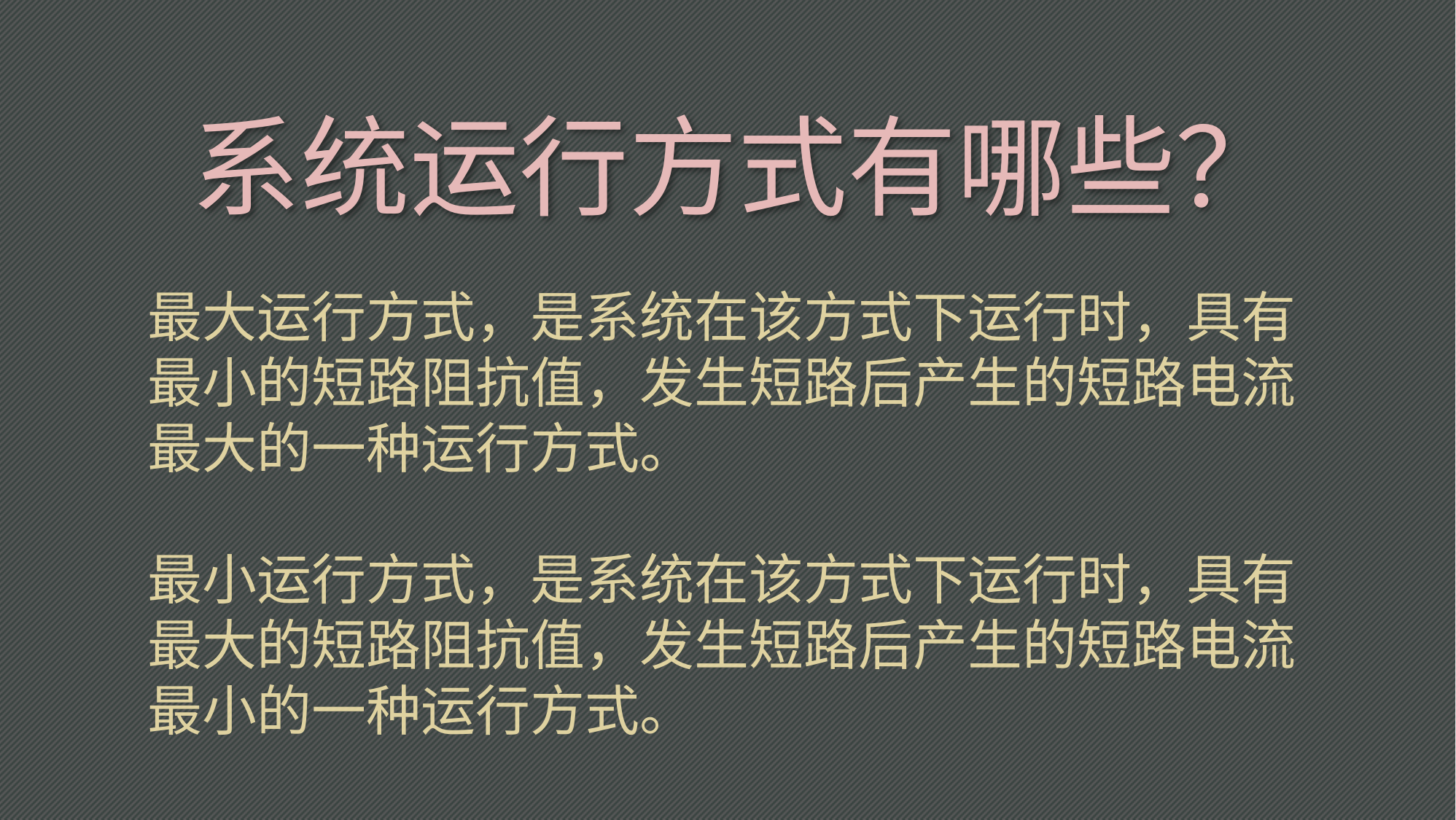

系统运行方式有哪些？
最大运行方式，是系统在该方式下运行时，具有最小的短路阻抗值，发生短路后产生的短路电流最大的一种运行方式。

最小运行方式，是系统在该方式下运行时，具有最大的短路阻抗值，发生短路后产生的短路电流最小的一种运行方式。